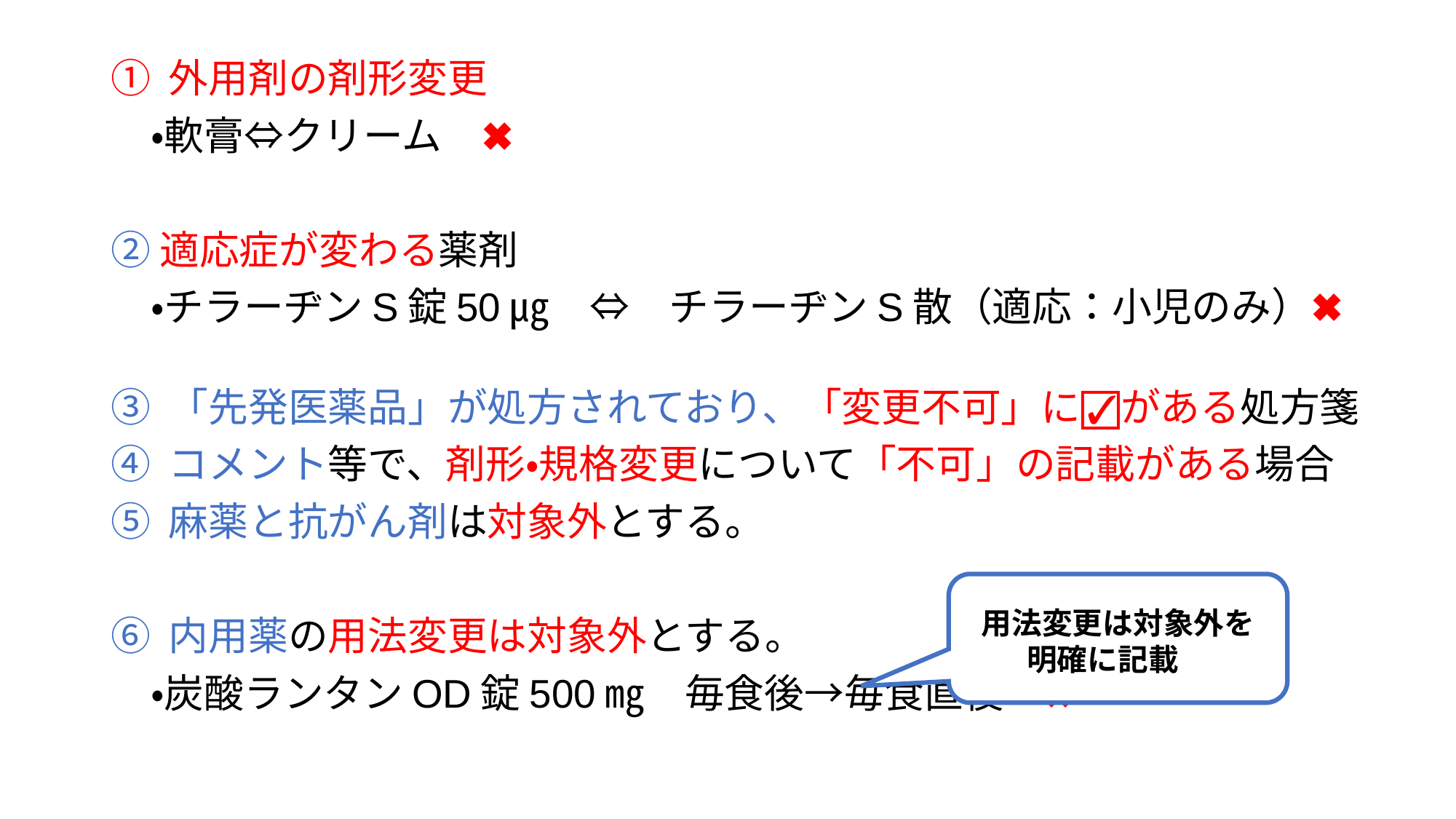

外用剤の剤形変更
　・軟膏⇔クリーム　✖

②適応症が変わる薬剤
　・チラーヂンS錠50㎍　⇔　チラーヂンS散（適応：小児のみ）✖
「先発医薬品」が処方されており、「変更不可」に☑がある処方箋
コメント等で、剤形・規格変更について「不可」の記載がある場合
麻薬と抗がん剤は対象外とする。

内用薬の用法変更は対象外とする。
　・炭酸ランタンOD錠500㎎　毎食後→毎食直後　✖

用法変更は対象外を
明確に記載〇